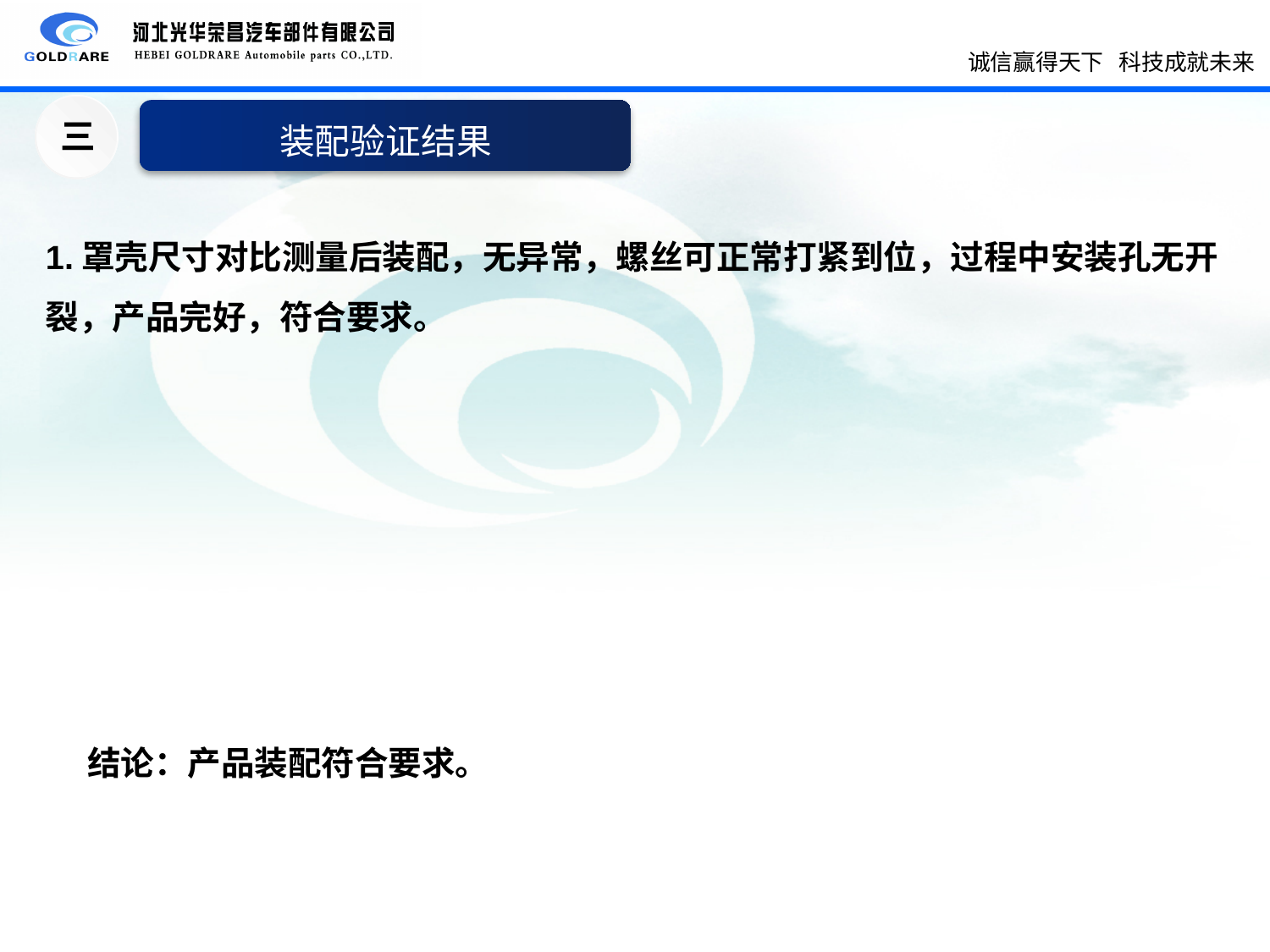

三

装配验证结果
1.罩壳尺寸对比测量后装配，无异常，螺丝可正常打紧到位，过程中安装孔无开裂，产品完好，符合要求。
结论：产品装配符合要求。